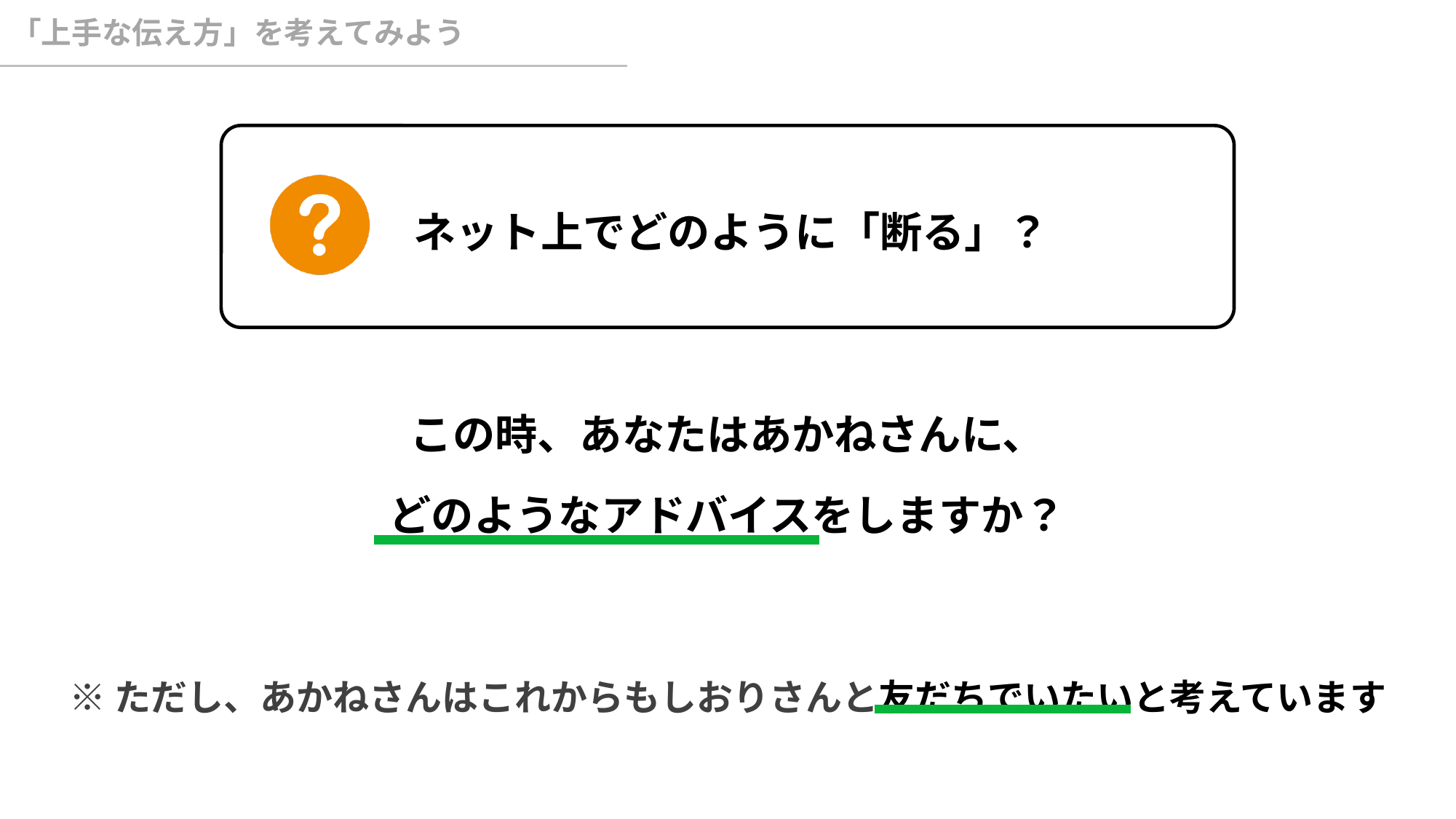

# 「上手な伝え方」を考えてみよう
ネット上でどのように「断る」？
この時、あなたはあかねさんに、
どのようなアドバイスをしますか？

※ただし、あかねさんはこれからもしおりさんと友だちでいたいと考えています